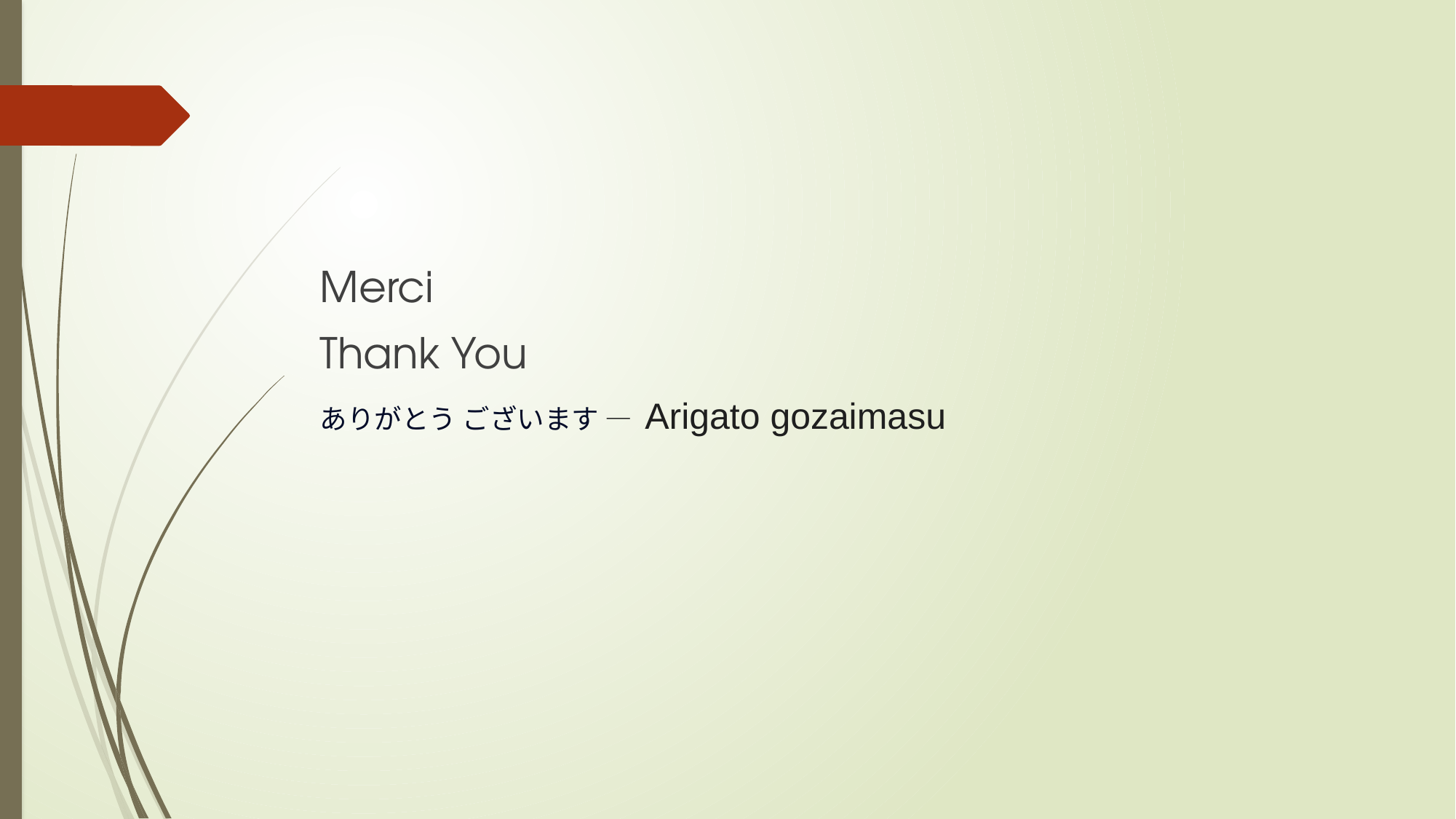

#
Merci
Thank You

ありがとう ございます — Arigato gozaimasu